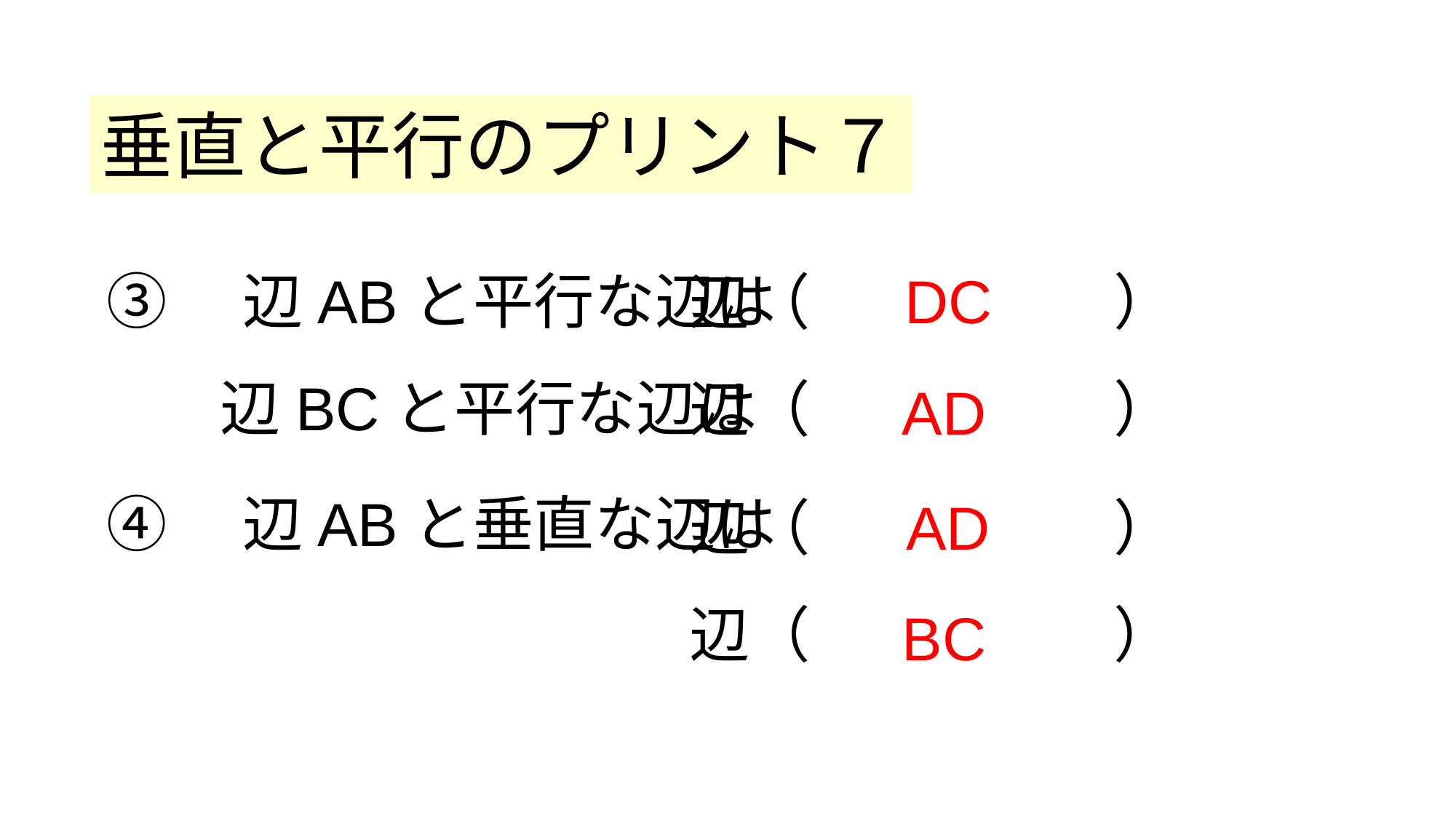

垂直と平行のプリント７
③　辺ABと平行な辺は
DC
辺（　　　　　）
辺BCと平行な辺は
辺（　　　　　）
AD
④　辺ABと垂直な辺は
AD
辺（　　　　　）
辺（　　　　　）
BC